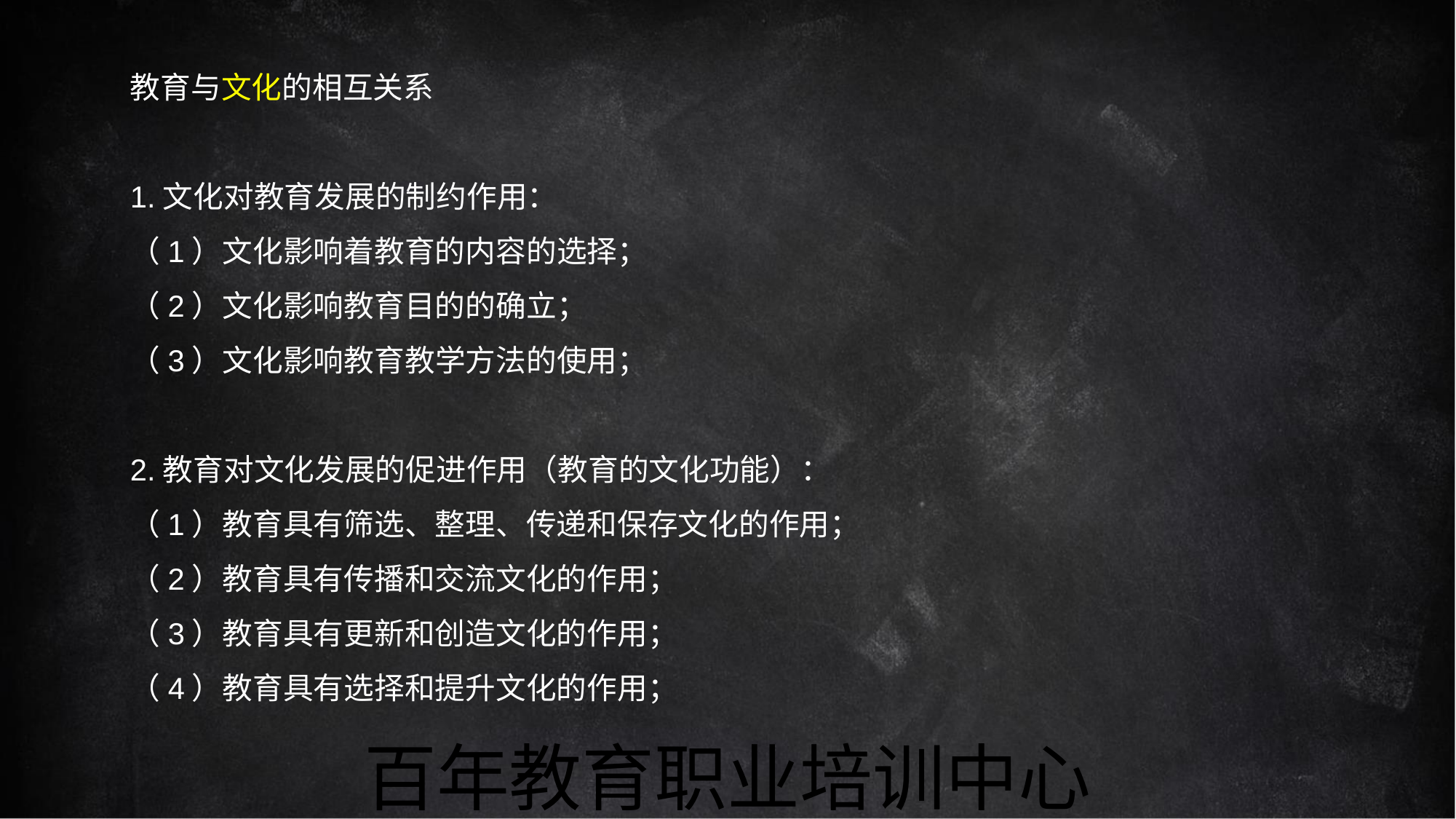

教育与文化的相互关系
1.文化对教育发展的制约作用：
（1）文化影响着教育的内容的选择；
（2）文化影响教育目的的确立；
（3）文化影响教育教学方法的使用；
2.教育对文化发展的促进作用（教育的文化功能）：
（1）教育具有筛选、整理、传递和保存文化的作用；
（2）教育具有传播和交流文化的作用；
（3）教育具有更新和创造文化的作用；
（4）教育具有选择和提升文化的作用；
百年教育职业培训中心